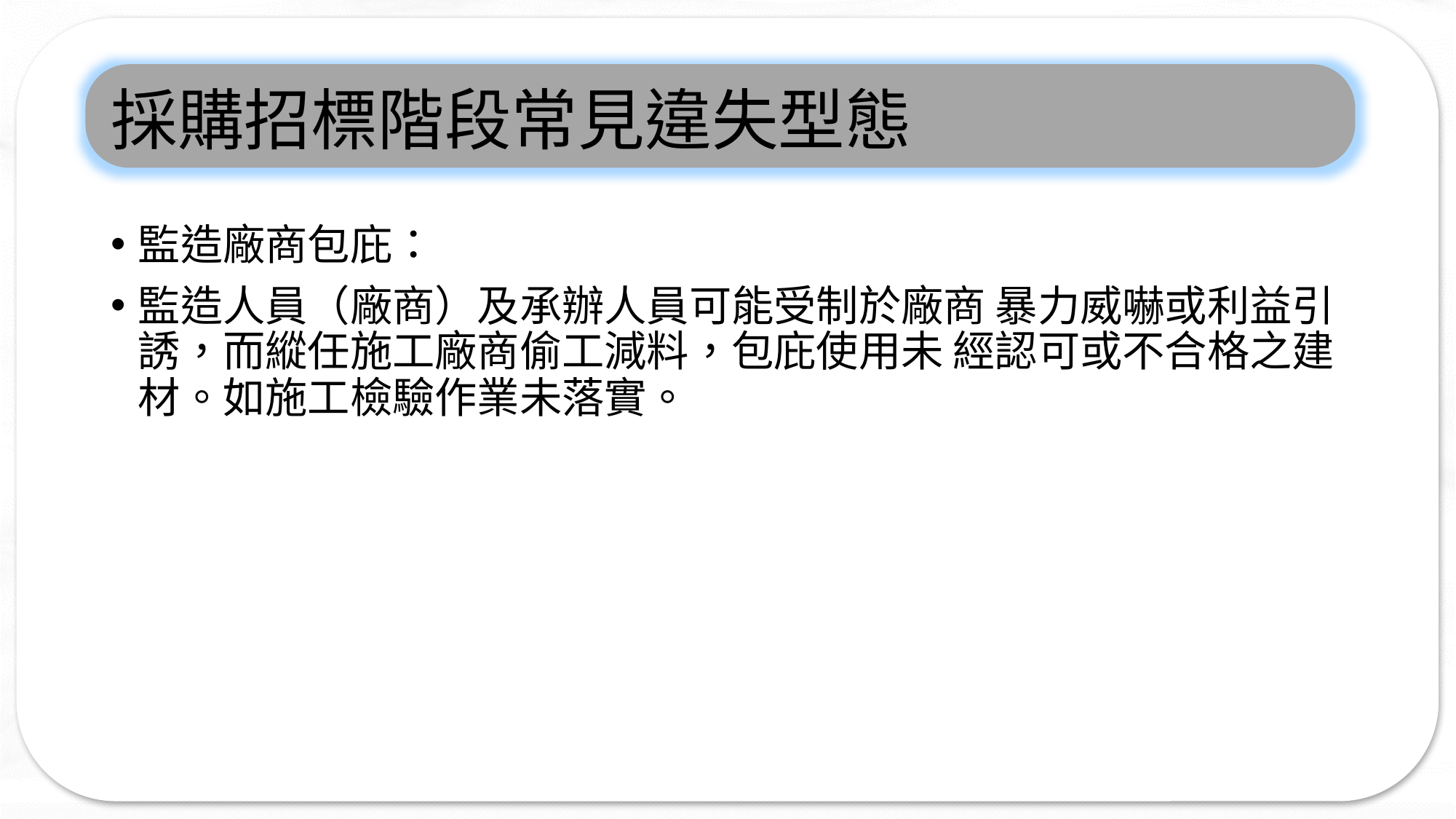

# 採購招標階段常見違失型態

監造廠商包庇：
監造人員（廠商）及承辦人員可能受制於廠商 暴力威嚇或利益引誘，而縱任施工廠商偷工減料，包庇使用未 經認可或不合格之建材。如施工檢驗作業未落實。